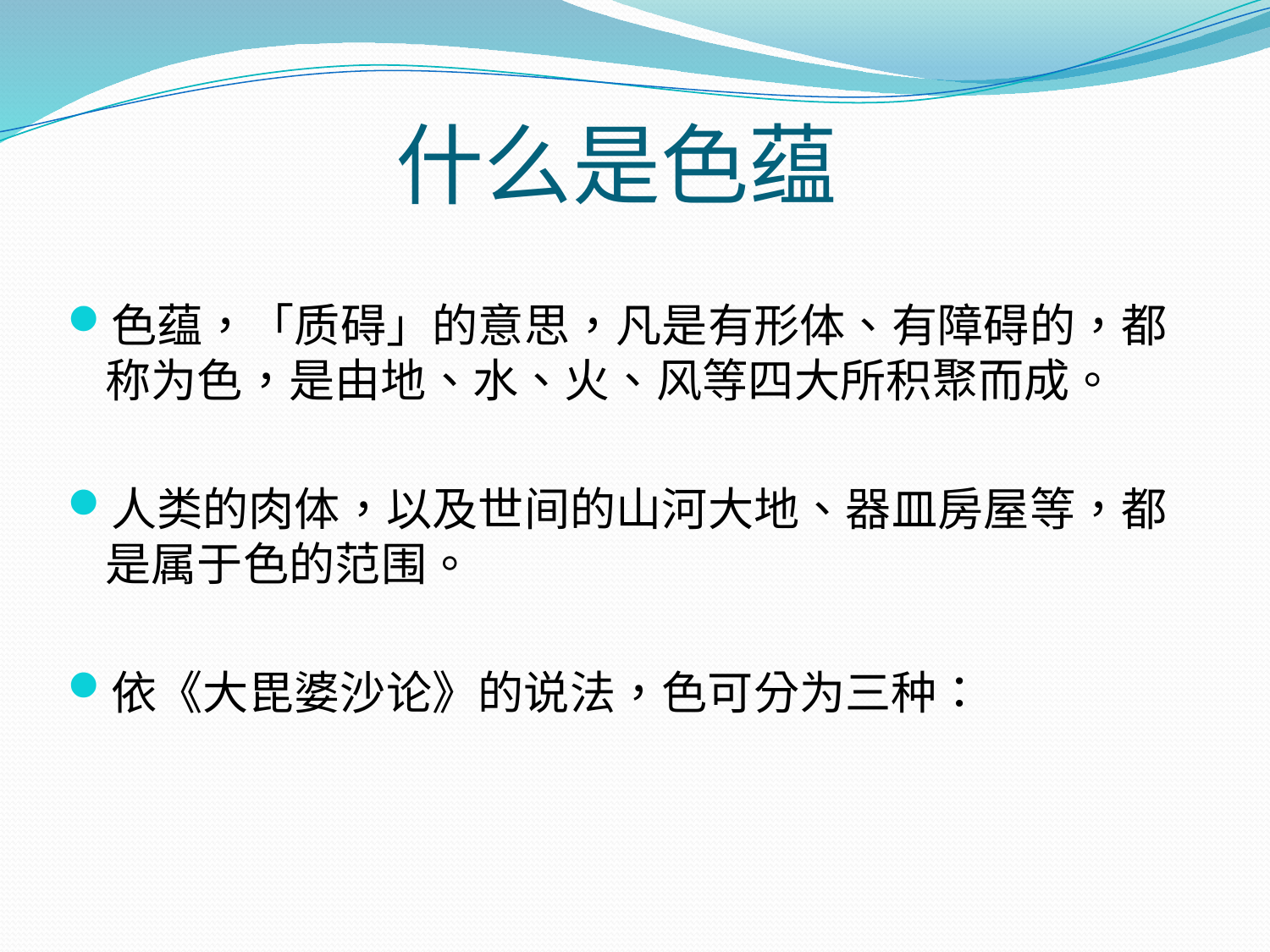

# 什么是色蕴

色蕴，「质碍」的意思，凡是有形体、有障碍的，都称为色，是由地、水、火、风等四大所积聚而成。

人类的肉体，以及世间的山河大地、器皿房屋等，都是属于色的范围。

依《大毘婆沙论》的说法，色可分为三种：